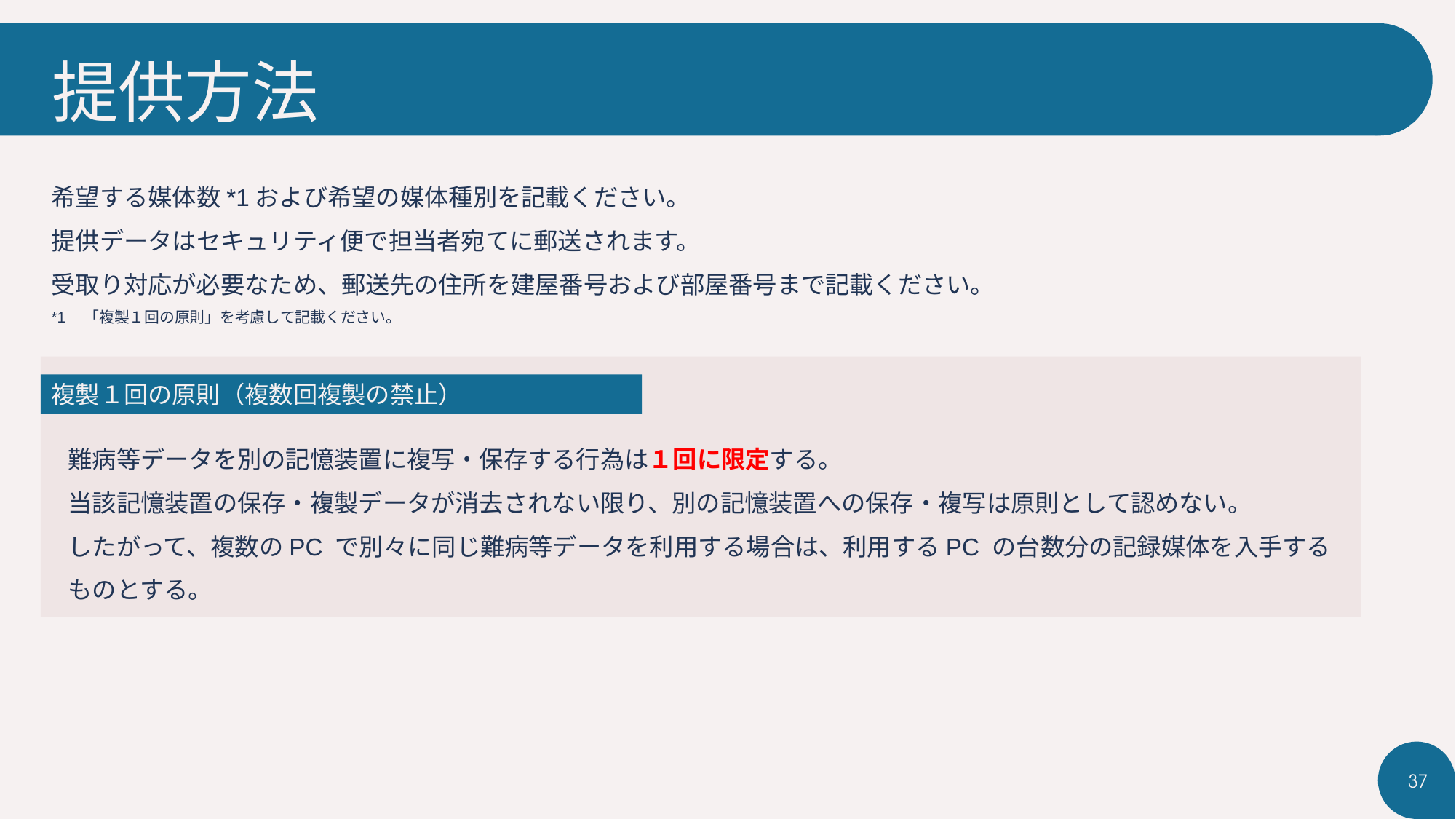

# 提供方法
希望する媒体数*1および希望の媒体種別を記載ください。
提供データはセキュリティ便で担当者宛てに郵送されます。
受取り対応が必要なため、郵送先の住所を建屋番号および部屋番号まで記載ください。
*1　「複製１回の原則」を考慮して記載ください。

複製１回の原則（複数回複製の禁止）
難病等データを別の記憶装置に複写・保存する行為は１回に限定する。
当該記憶装置の保存・複製データが消去されない限り、別の記憶装置への保存・複写は原則として認めない。
したがって、複数のPC で別々に同じ難病等データを利用する場合は、利用するPC の台数分の記録媒体を入手するものとする。

37